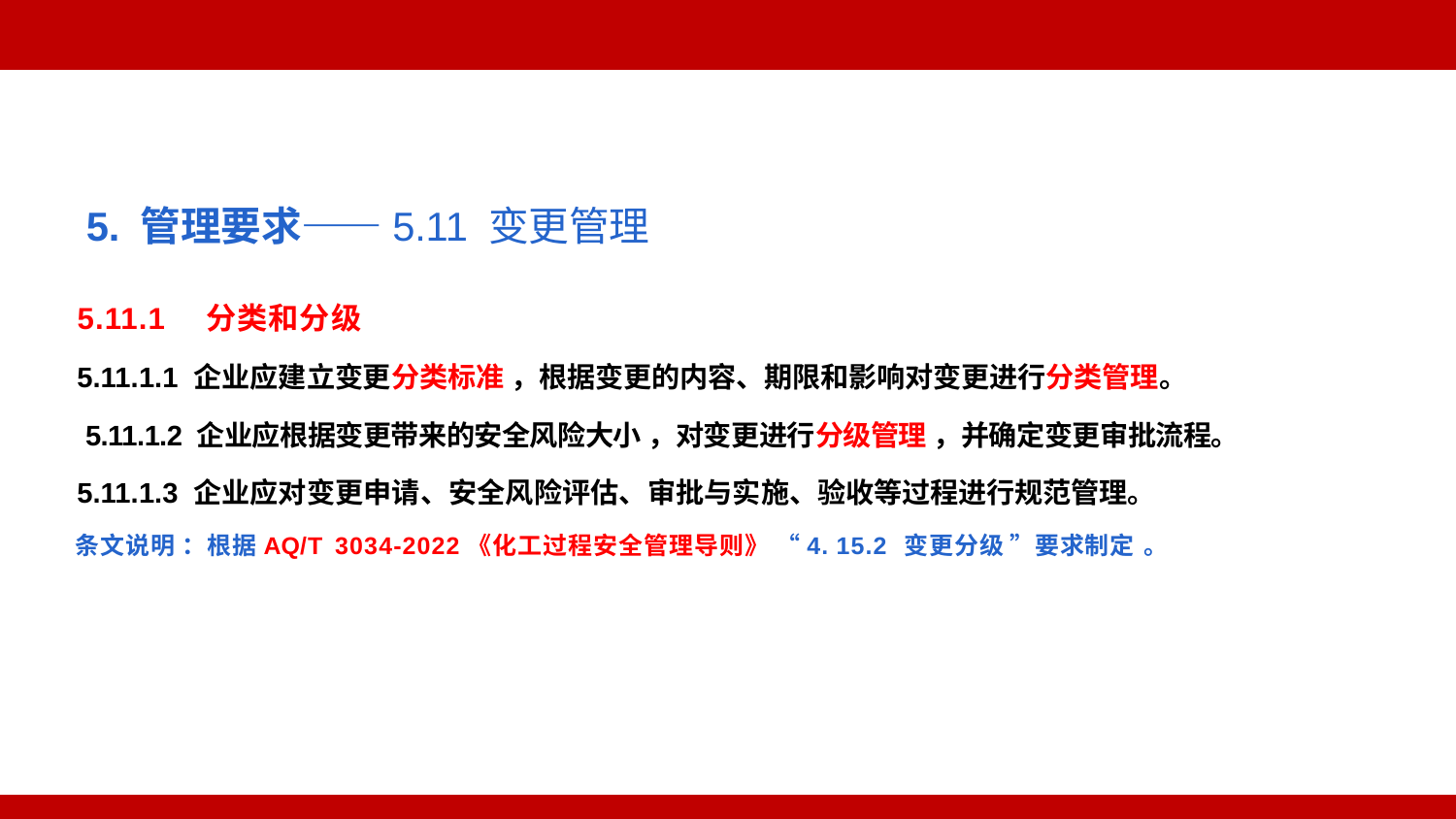

5. 管理要求——5.11 变更管理

5.11.1   分类和分级
5.11.1.1 企业应建立变更分类标准 ，根据变更的内容、期限和影响对变更进行分类管理。
5.11.1.2 企业应根据变更带来的安全风险大小 ，对变更进行分级管理 ，并确定变更审批流程。
5.11.1.3 企业应对变更申请、安全风险评估、审批与实施、验收等过程进行规范管理。

条文说明 ：根据AQ/T 3034-2022《化工过程安全管理导则》 “4. 15.2 变更分级 ”要求制定 。